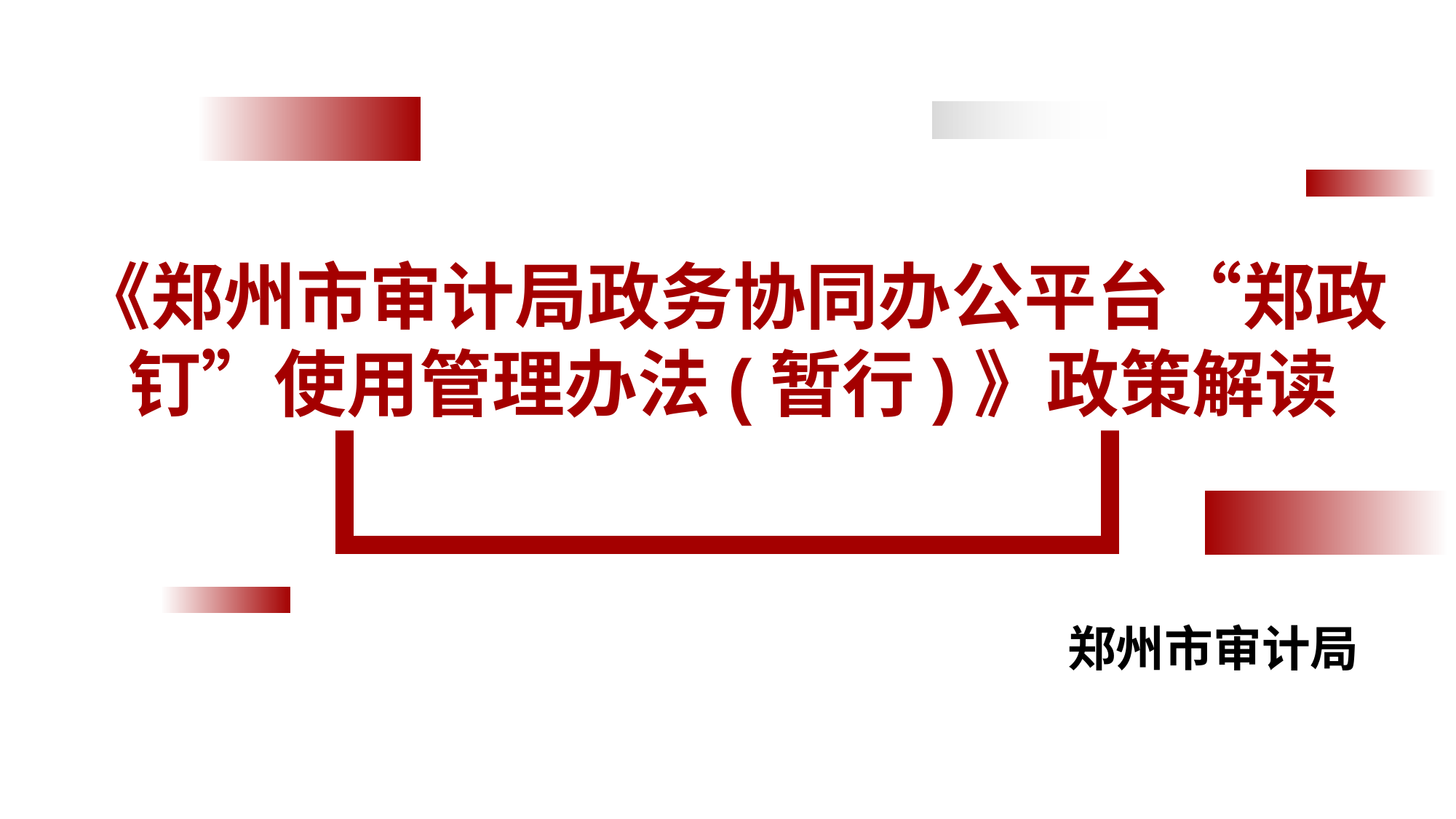

《郑州市审计局政务协同办公平台“郑政钉”使用管理办法(暂行)》政策解读

郑州市审计局